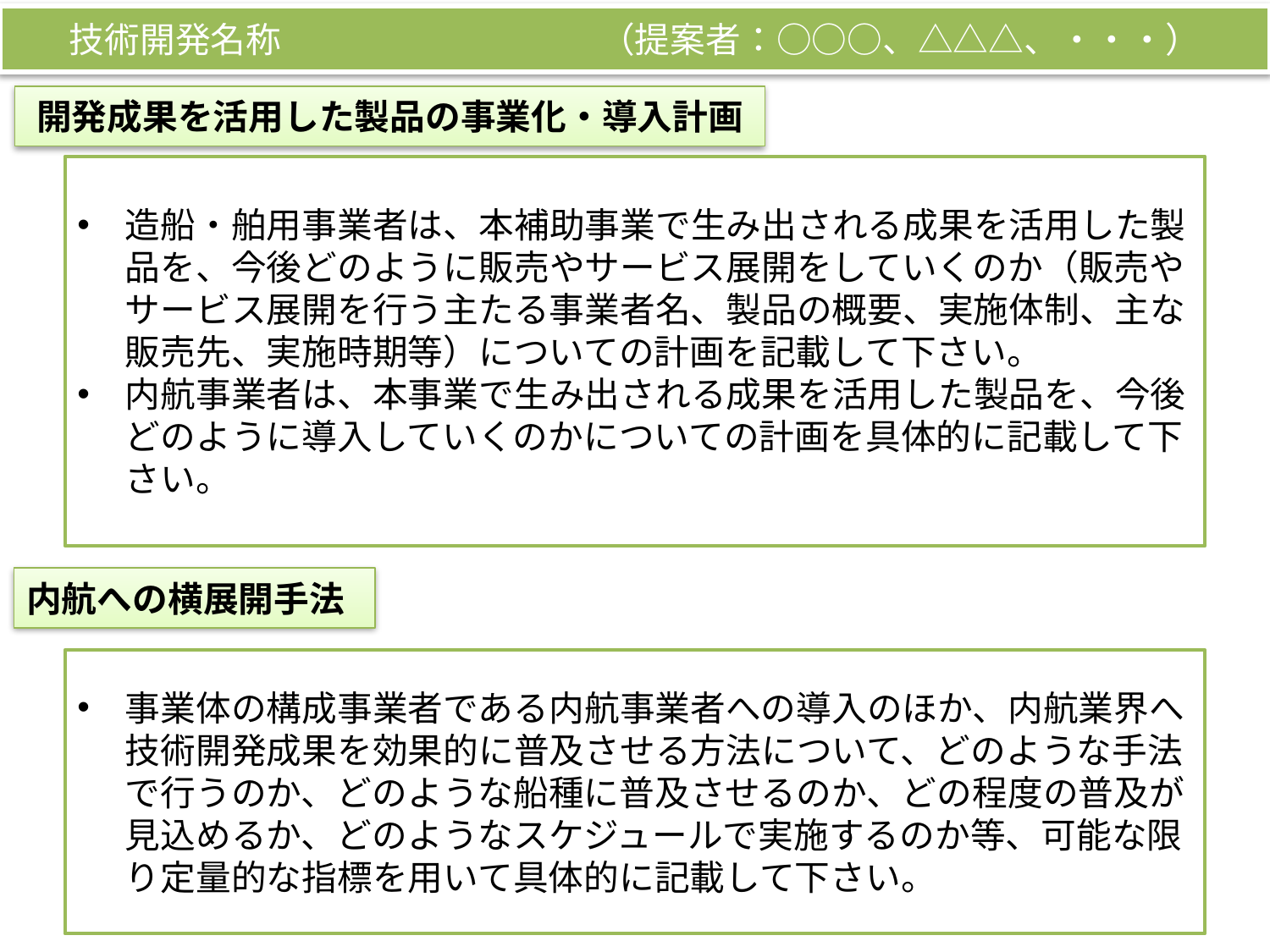

技術開発名称　　　　　　　　　（提案者：○○○、△△△、・・・）
開発成果を活用した製品の事業化・導入計画
造船・舶用事業者は、本補助事業で生み出される成果を活用した製品を、今後どのように販売やサービス展開をしていくのか（販売やサービス展開を行う主たる事業者名、製品の概要、実施体制、主な販売先、実施時期等）についての計画を記載して下さい。
内航事業者は、本事業で生み出される成果を活用した製品を、今後どのように導入していくのかについての計画を具体的に記載して下さい。
内航への横展開手法
事業体の構成事業者である内航事業者への導入のほか、内航業界へ技術開発成果を効果的に普及させる方法について、どのような手法で行うのか、どのような船種に普及させるのか、どの程度の普及が見込めるか、どのようなスケジュールで実施するのか等、可能な限り定量的な指標を用いて具体的に記載して下さい。